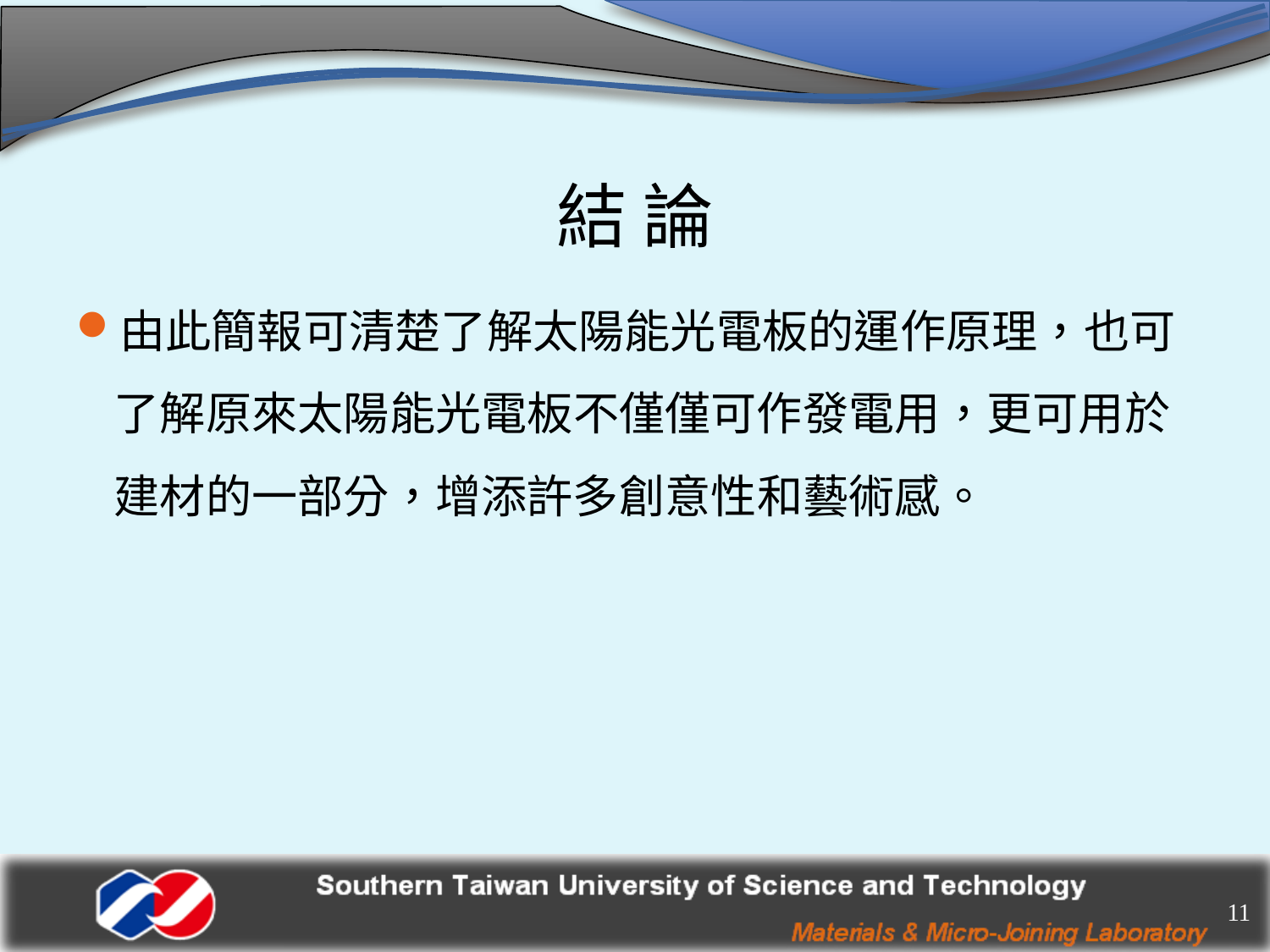

# 結 論
由此簡報可清楚了解太陽能光電板的運作原理，也可了解原來太陽能光電板不僅僅可作發電用，更可用於建材的一部分，增添許多創意性和藝術感。
11